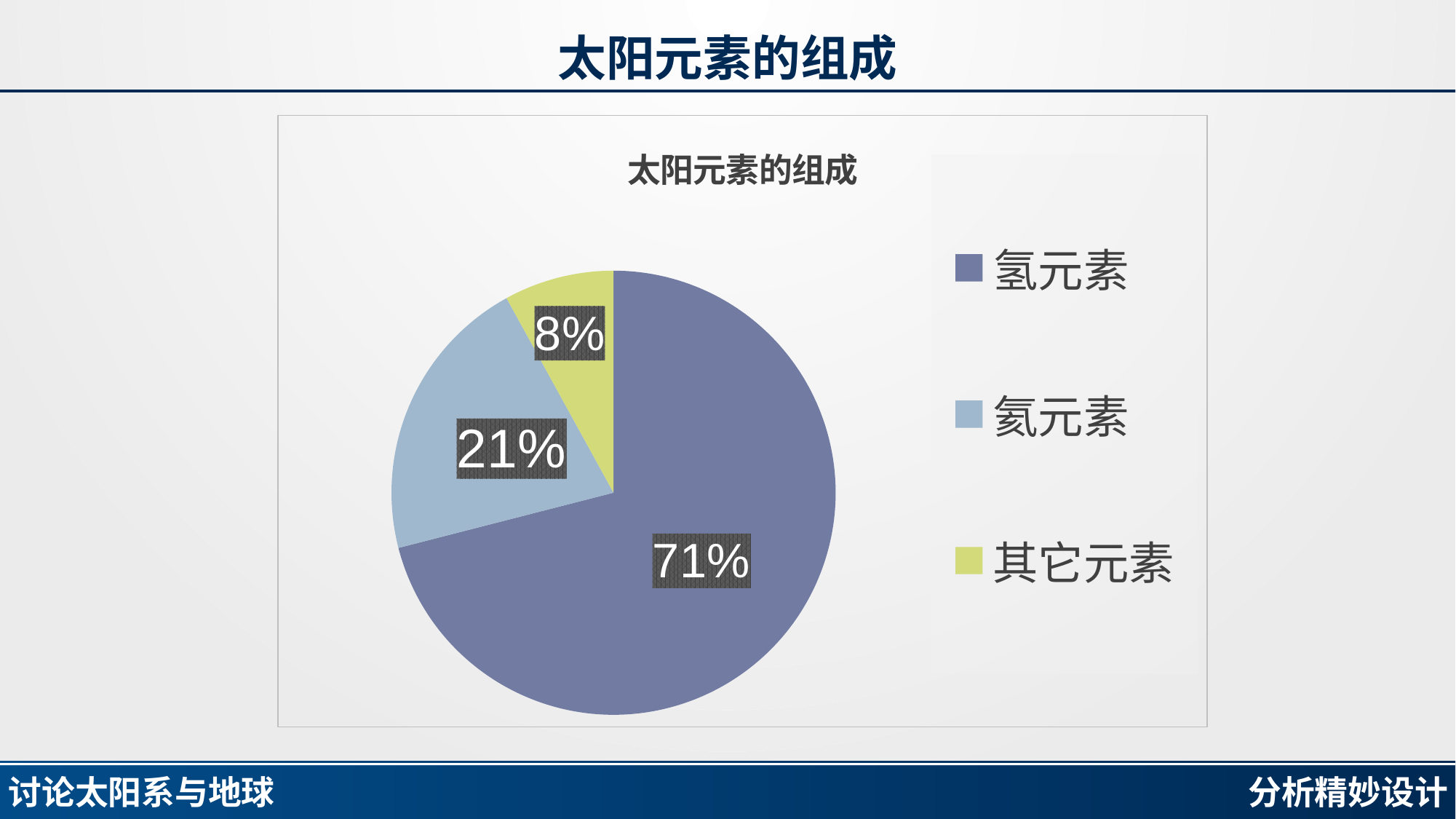

# 太阳元素的组成

### Chart:

| Category | 太阳元素的组成 |
|---|---|
| 氢元素 | 0.71 |
| 氦元素 | 0.21 |
| 其它元素 | 0.08 |